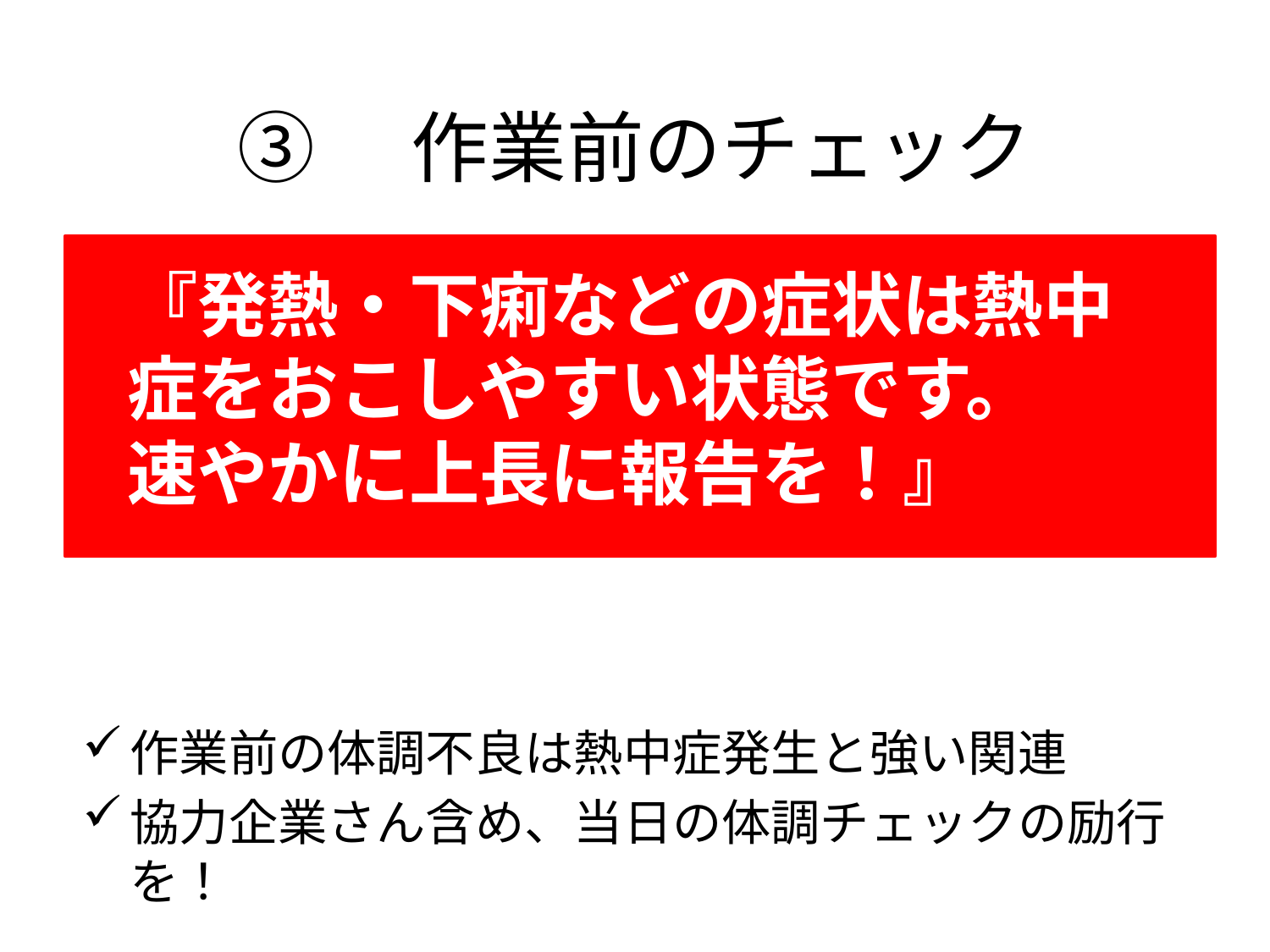

# ③　作業前のチェック

『発熱・下痢などの症状は熱中症をおこしやすい状態です。
速やかに上長に報告を！』
作業前の体調不良は熱中症発生と強い関連
協力企業さん含め、当日の体調チェックの励行を！